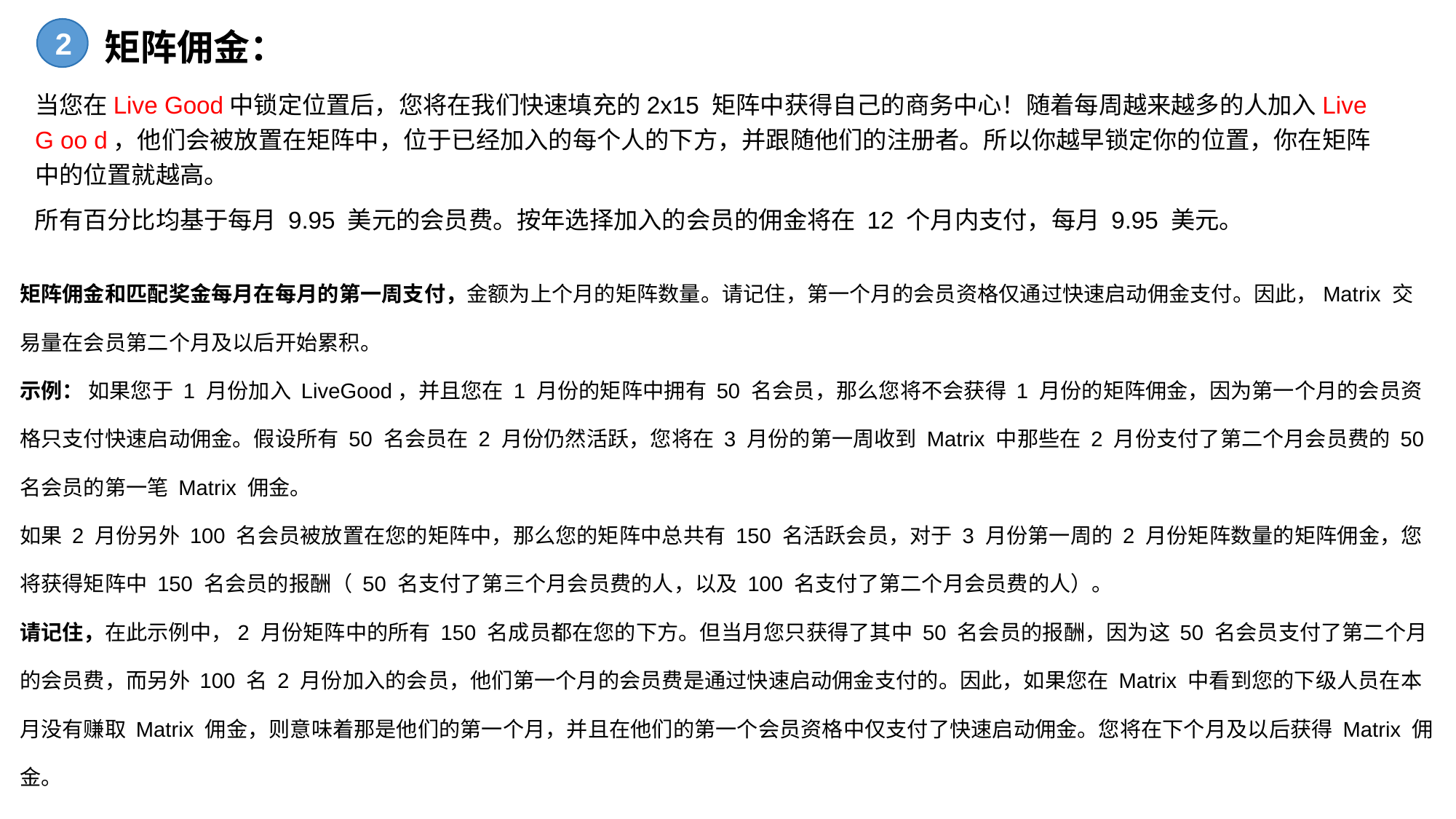

2
矩阵佣金：
当您在Live Good中锁定位置后，您将在我们快速填充的2x15 矩阵中获得自己的商务中心！随着每周越来越多的人加入Live G oo d，他们会被放置在矩阵中，位于已经加入的每个人的下方，并跟随他们的注册者。所以你越早锁定你的位置，你在矩阵中的位置就越高。
所有百分比均基于每月 9.95 美元的会员费。按年选择加入的会员的佣金将在 12 个月内支付，每月 9.95 美元。
矩阵佣金和匹配奖金每月在每月的第一周支付，金额为上个月的矩阵数量。请记住，第一个月的会员资格仅通过快速启动佣金支付。因此，Matrix 交易量在会员第二个月及以后开始累积。
示例： 如果您于 1 月份加入 LiveGood，并且您在 1 月份的矩阵中拥有 50 名会员，那么您将不会获得 1 月份的矩阵佣金，因为第一个月的会员资格只支付快速启动佣金。假设所有 50 名会员在 2 月份仍然活跃，您将在 3 月份的第一周收到 Matrix 中那些在 2 月份支付了第二个月会员费的 50 名会员的第一笔 Matrix 佣金。
如果 2 月份另外 100 名会员被放置在您的矩阵中，那么您的矩阵中总共有 150 名活跃会员，对于 3 月份第一周的 2 月份矩阵数量的矩阵佣金，您将获得矩阵中 150 名会员的报酬（ 50 名支付了第三个月会员费的人，以及 100 名支付了第二个月会员费的人）。
请记住，在此示例中，2 月份矩阵中的所有 150 名成员都在您的下方。但当月您只获得了其中 50 名会员的报酬，因为这 50 名会员支付了第二个月的会员费，而另外 100 名 2 月份加入的会员，他们第一个月的会员费是通过快速启动佣金支付的。因此，如果您在 Matrix 中看到您的下级人员在本月没有赚取 Matrix 佣金，则意味着那是他们的第一个月，并且在他们的第一个会员资格中仅支付了快速启动佣金。您将在下个月及以后获得 Matrix 佣金。